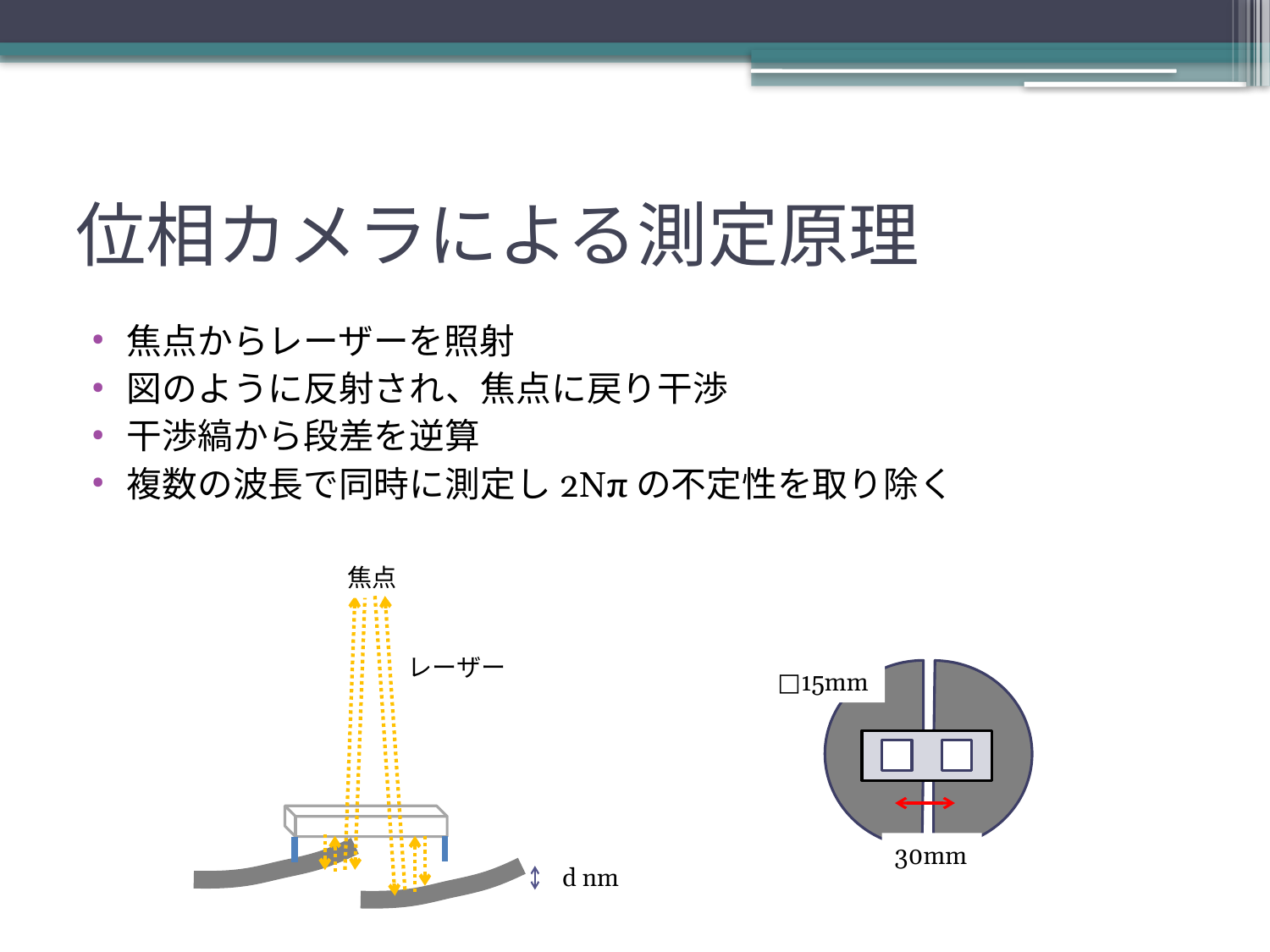

# 位相カメラによる測定原理
焦点からレーザーを照射
図のように反射され、焦点に戻り干渉
干渉縞から段差を逆算
複数の波長で同時に測定し2Nπの不定性を取り除く

焦点
レーザー
□15mm

30mm

d nm